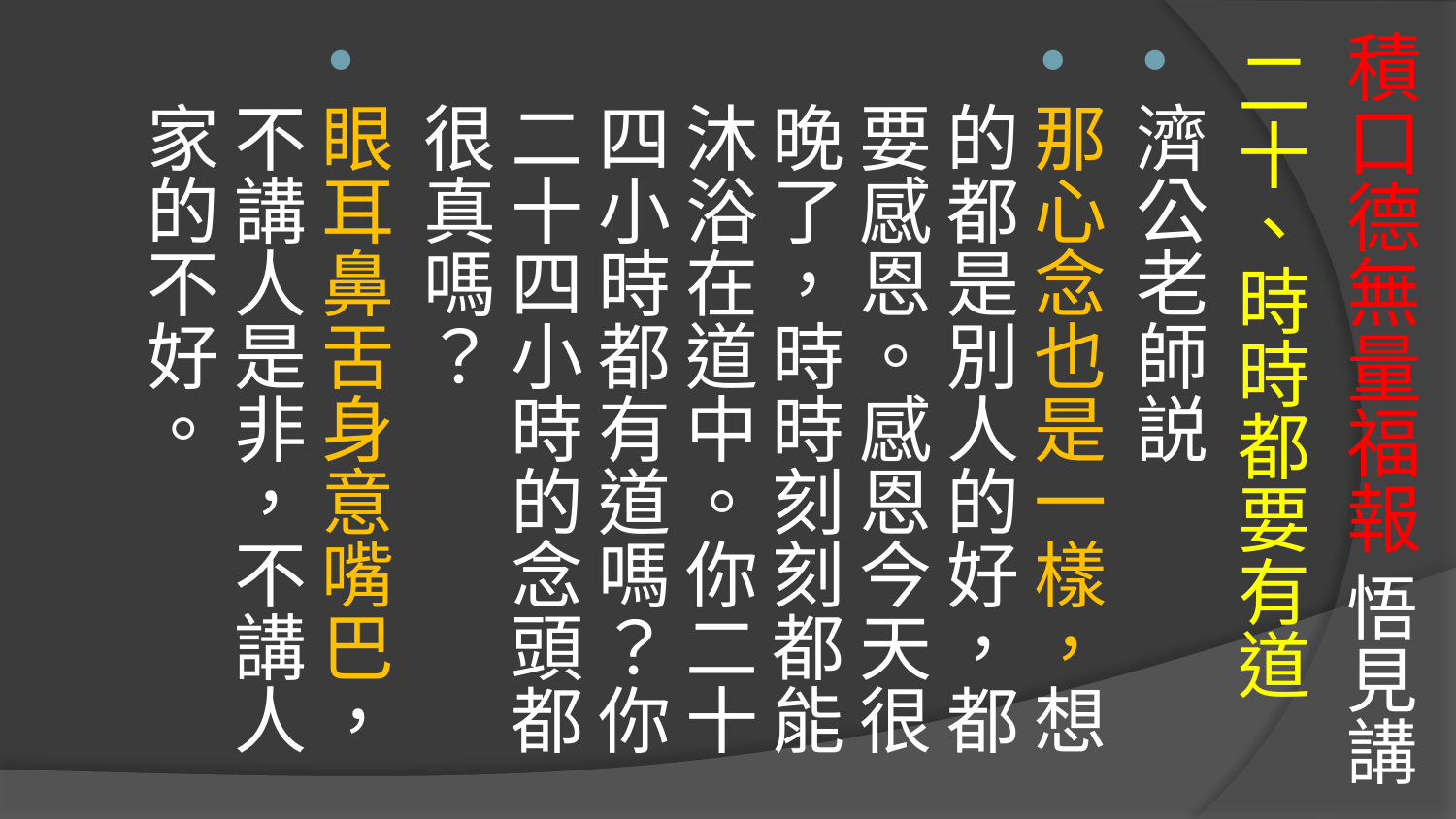

# 積口德無量福報 悟見講
二十、時時都要有道
濟公老師説
那心念也是一樣，想的都是別人的好，都要感恩。感恩今天很晚了，時時刻刻都能沐浴在道中。你二十四小時都有道嗎？你二十四小時的念頭都很真嗎？
眼耳鼻舌身意嘴巴，不講人是非，不講人家的不好。